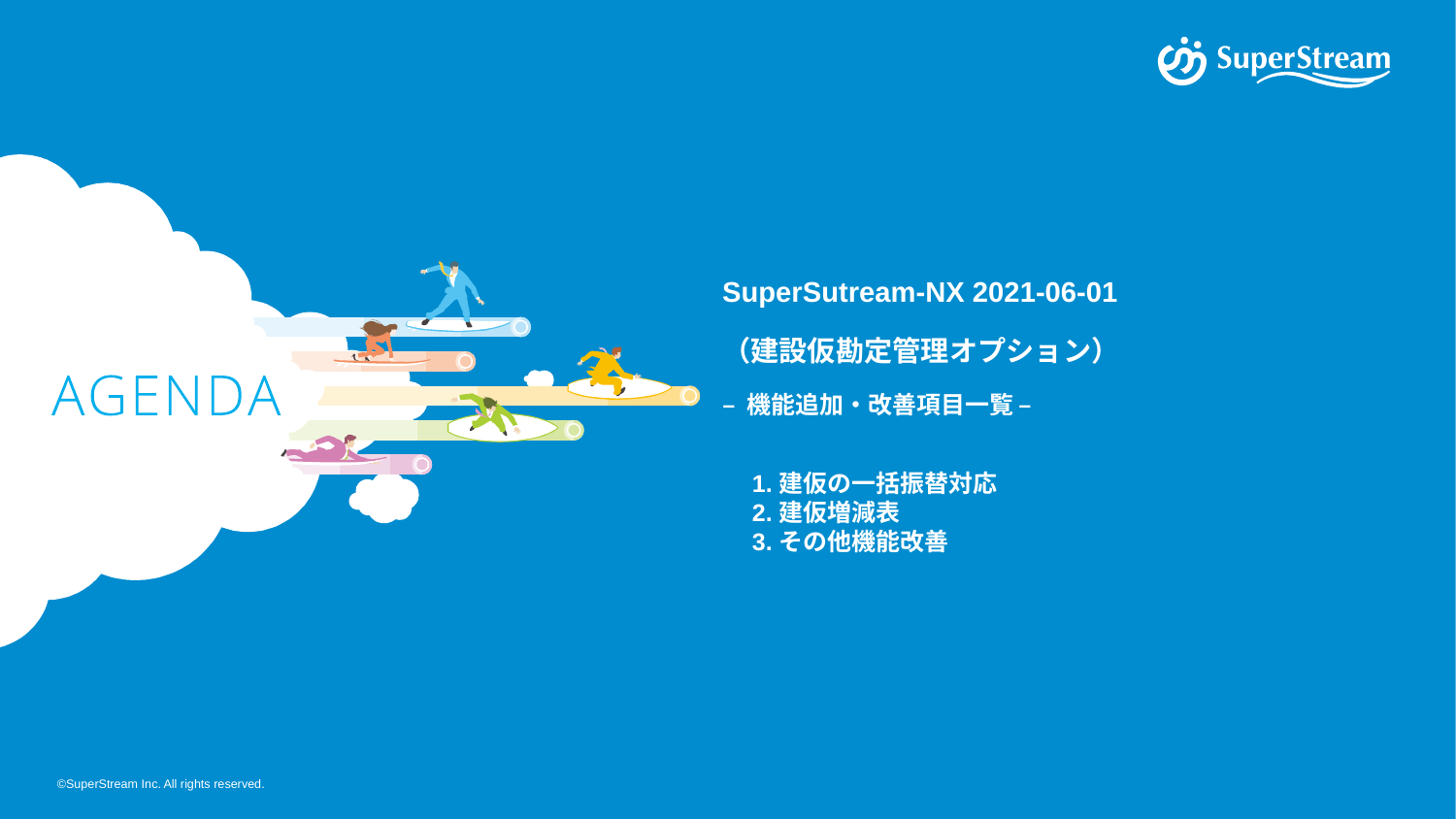

SuperSutream-NX 2021-06-01
（建設仮勘定管理オプション）
– 機能追加・改善項目一覧 –

　1.建仮の一括振替対応
　2.建仮増減表
　3.その他機能改善

©SuperStream Inc. All rights reserved.